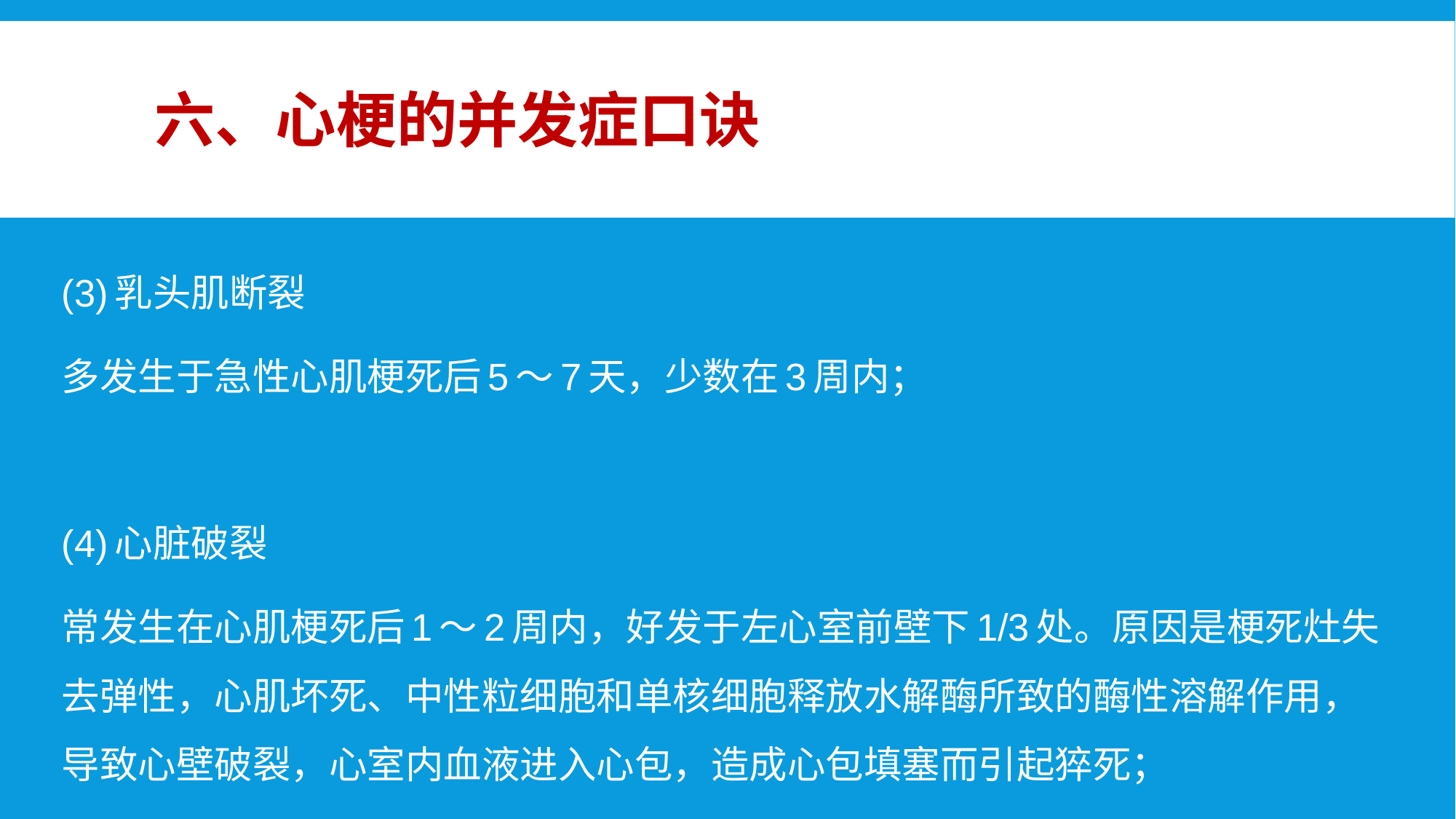

# 六、心梗的并发症口诀
(3)乳头肌断裂
多发生于急性心肌梗死后5～7天，少数在3周内；

(4)心脏破裂
常发生在心肌梗死后1～2周内，好发于左心室前壁下1/3处。原因是梗死灶失去弹性，心肌坏死、中性粒细胞和单核细胞释放水解酶所致的酶性溶解作用，导致心壁破裂，心室内血液进入心包，造成心包填塞而引起猝死；